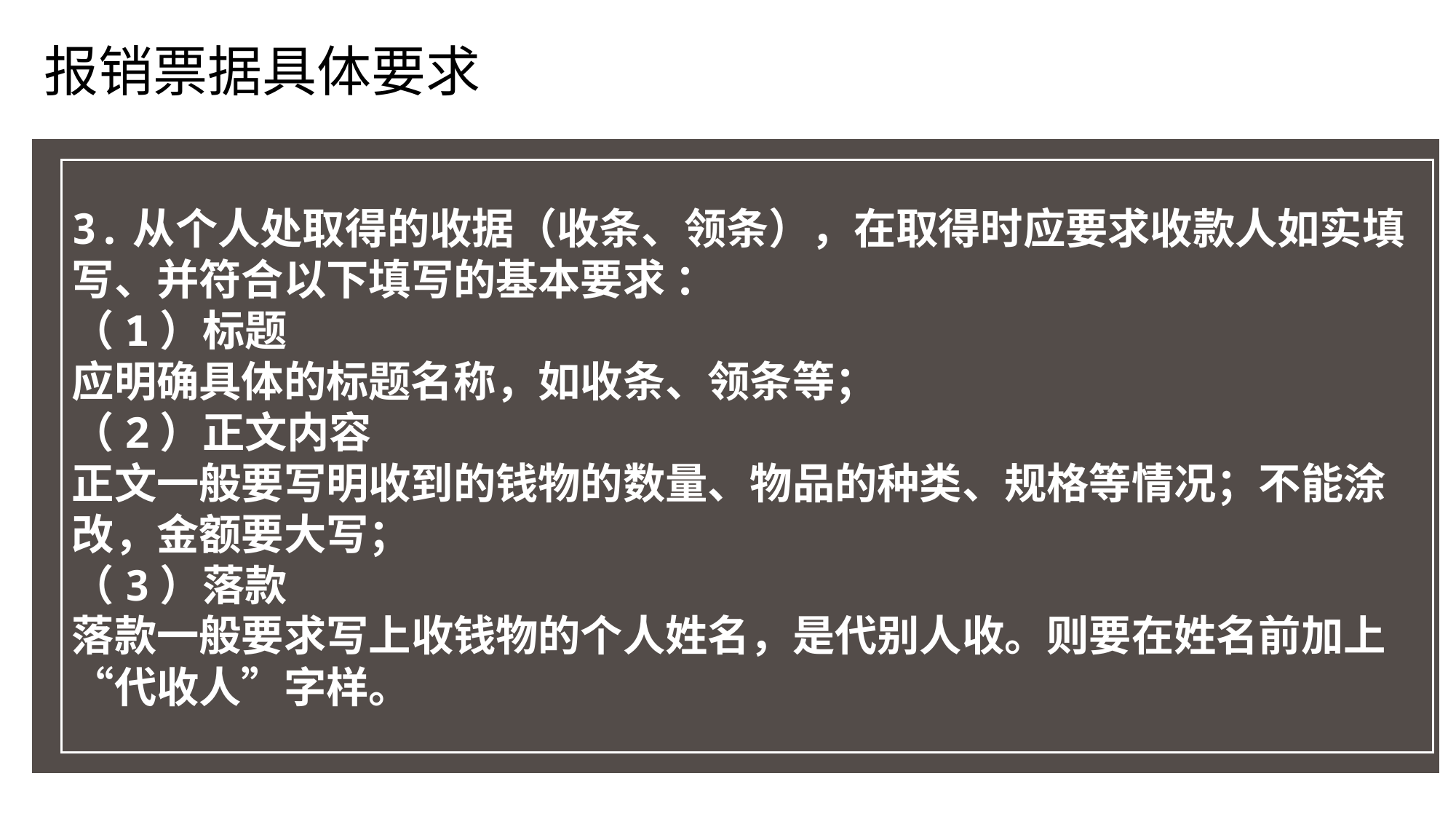

报销票据具体要求

3.从个人处取得的收据（收条、领条），在取得时应要求收款人如实填写、并符合以下填写的基本要求 ：
（1）标题
应明确具体的标题名称，如收条、领条等；
（2）正文内容
正文一般要写明收到的钱物的数量、物品的种类、规格等情况；不能涂改，金额要大写；
（3）落款
落款一般要求写上收钱物的个人姓名，是代别人收。则要在姓名前加上“代收人”字样。